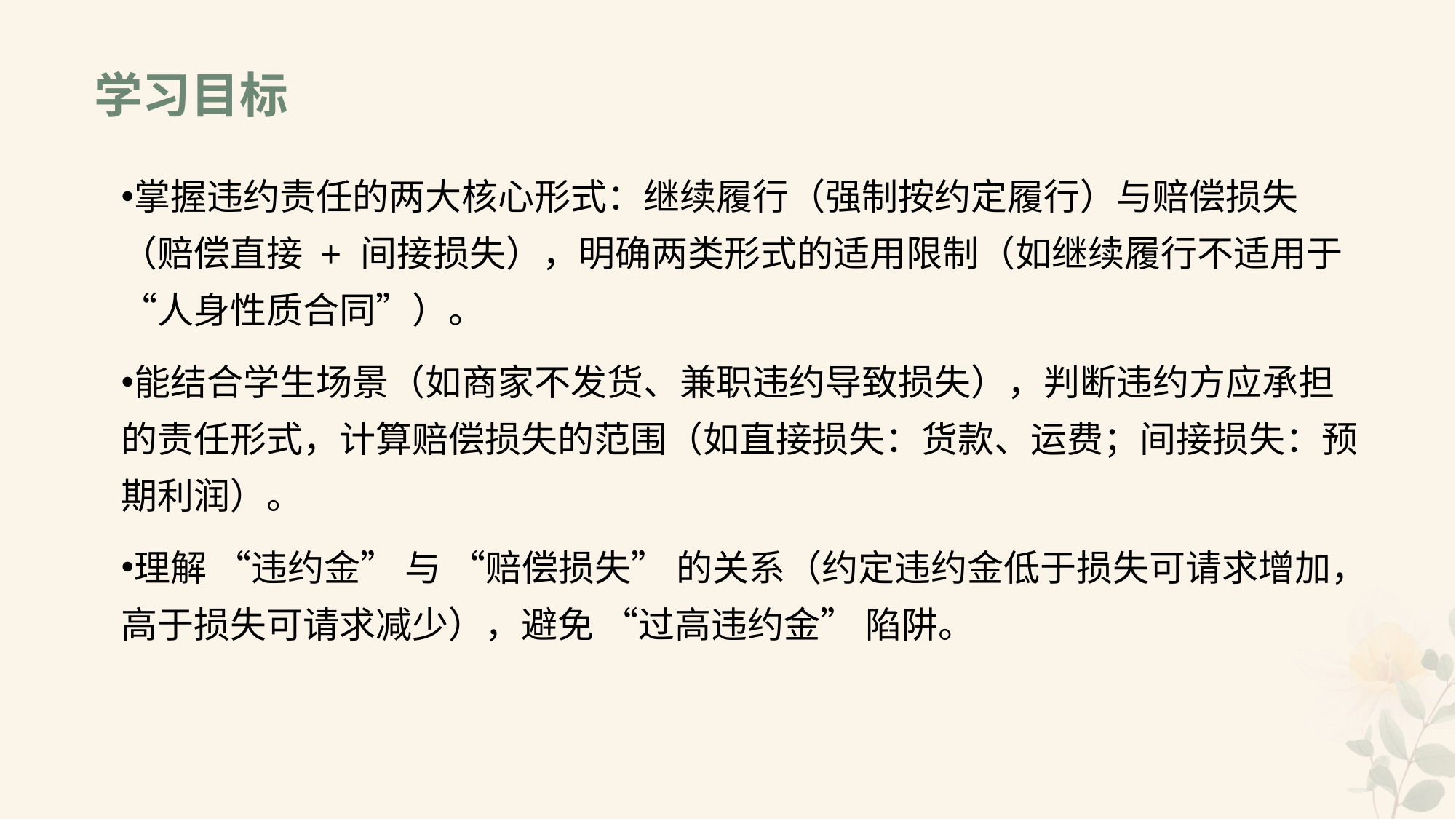

# 学习目标
掌握违约责任的两大核心形式：继续履行（强制按约定履行）与赔偿损失（赔偿直接 + 间接损失），明确两类形式的适用限制（如继续履行不适用于 “人身性质合同”）。
能结合学生场景（如商家不发货、兼职违约导致损失），判断违约方应承担的责任形式，计算赔偿损失的范围（如直接损失：货款、运费；间接损失：预期利润）。
理解 “违约金” 与 “赔偿损失” 的关系（约定违约金低于损失可请求增加，高于损失可请求减少），避免 “过高违约金” 陷阱。